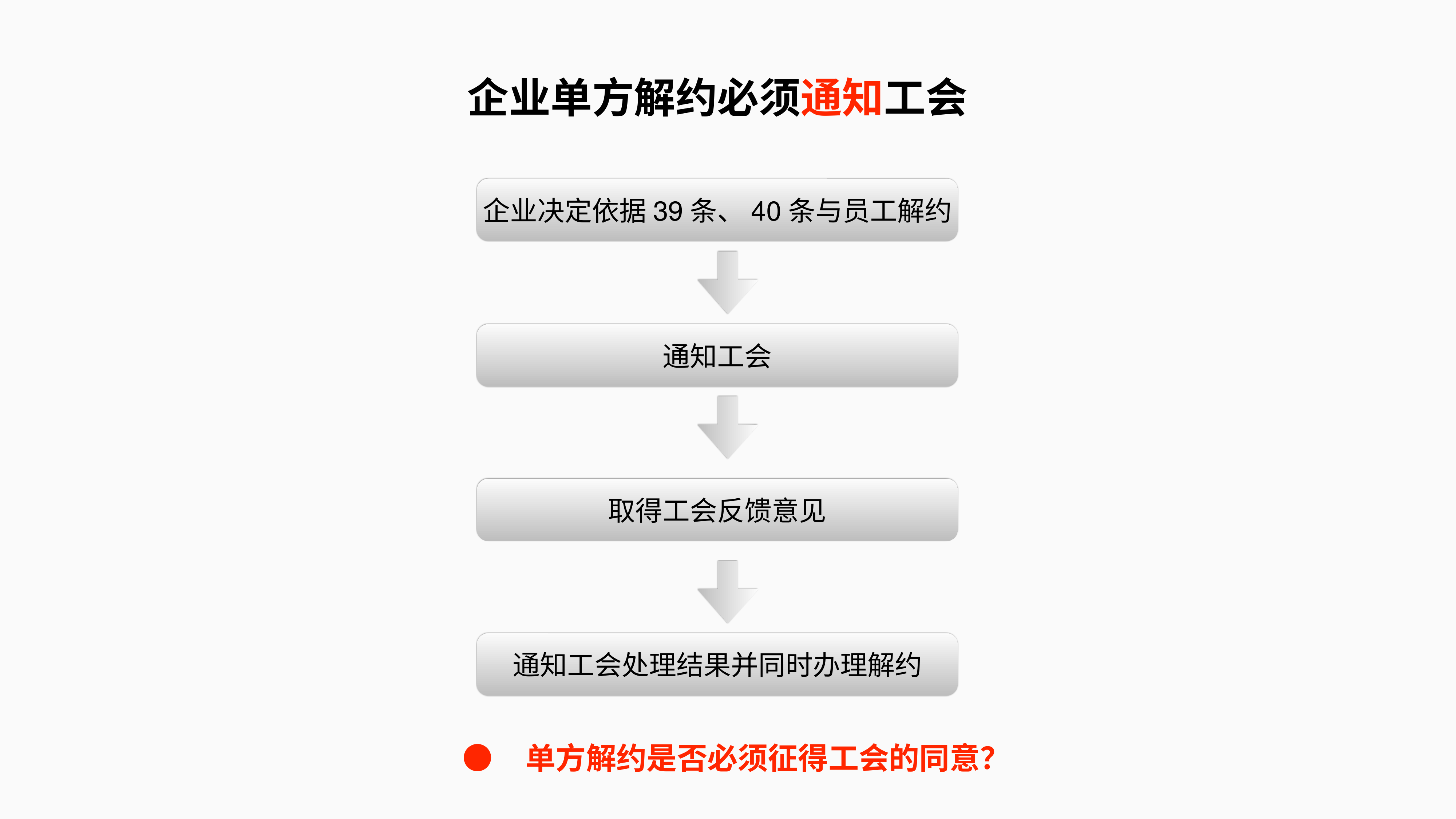

企业单方解约必须通知工会
企业决定依据39条、40条与员工解约

通知工会

取得工会反馈意见

通知工会处理结果并同时办理解约
  ●   单方解约是否必须征得工会的同意？